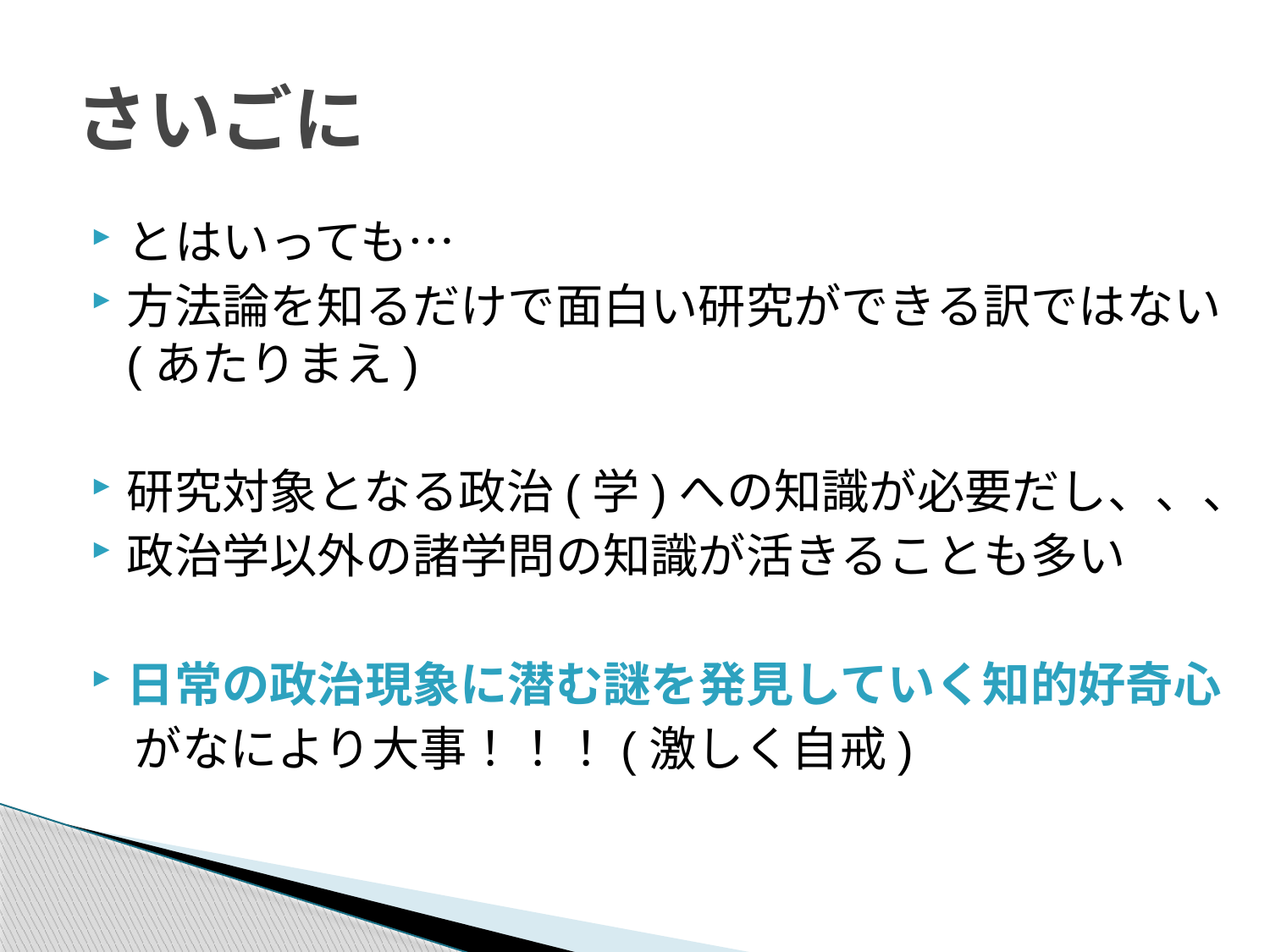

# さいごに
とはいっても…
方法論を知るだけで面白い研究ができる訳ではない(あたりまえ)

研究対象となる政治(学)への知識が必要だし、、、
政治学以外の諸学問の知識が活きることも多い

日常の政治現象に潜む謎を発見していく知的好奇心
   がなにより大事！！！(激しく自戒)